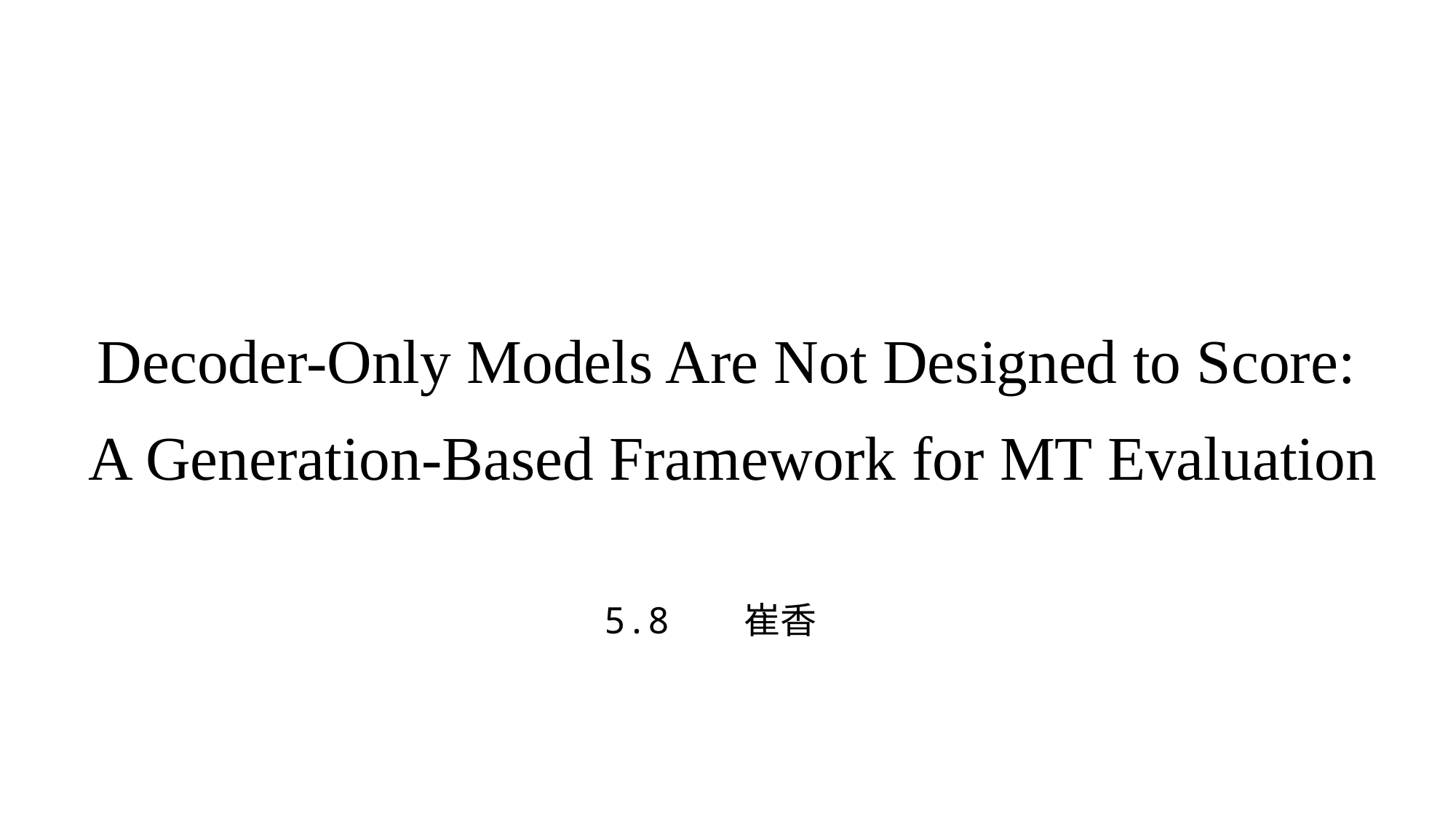

# Decoder-Only Models Are Not Designed to Score: A Generation-Based Framework for MT Evaluation

5.8   崔香